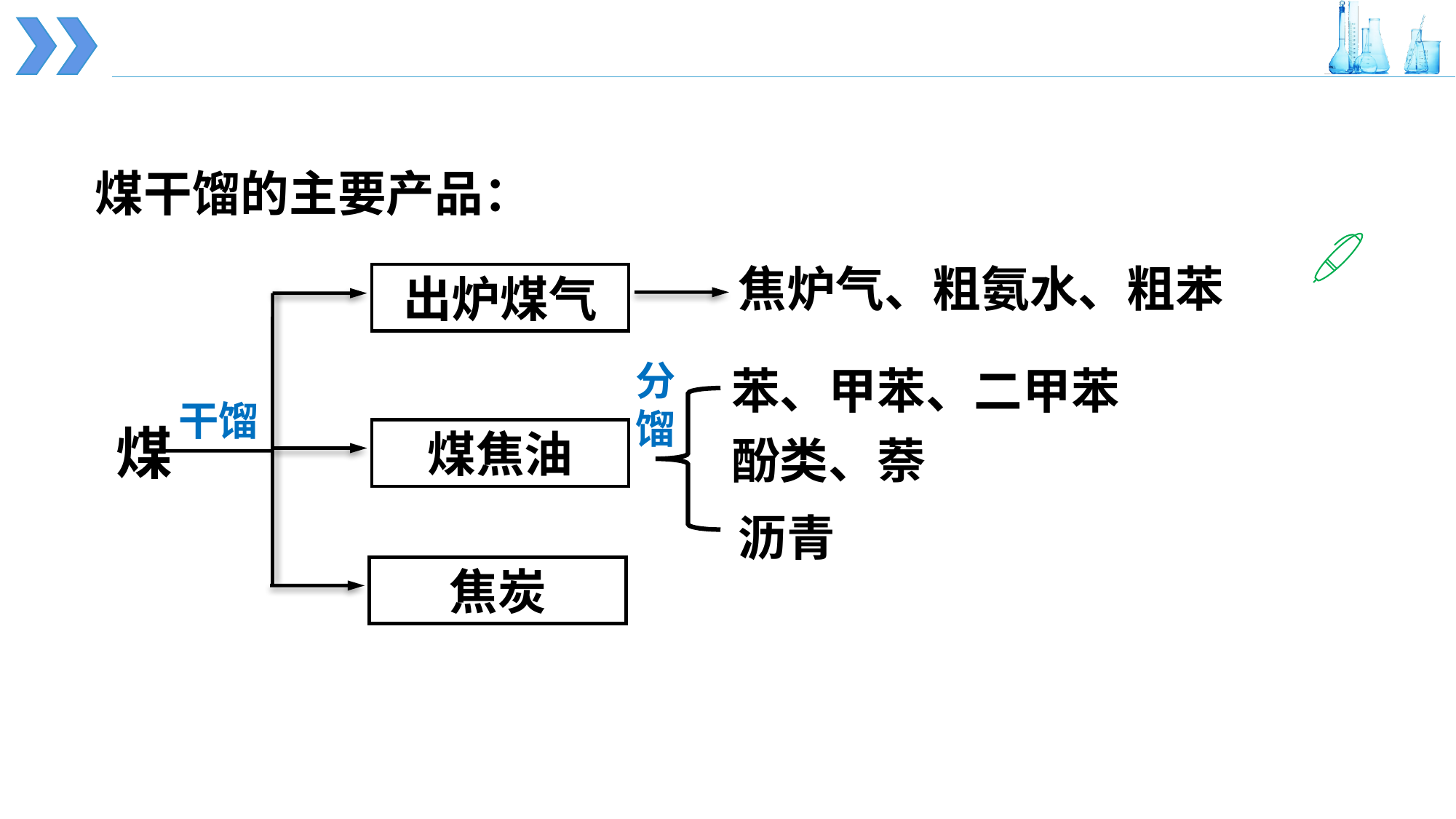

煤干馏的主要产品：

焦炉气、粗氨水、粗苯
出炉煤气

分馏
苯、甲苯、二甲苯

干馏
煤
煤焦油
酚类、萘
沥青
焦炭